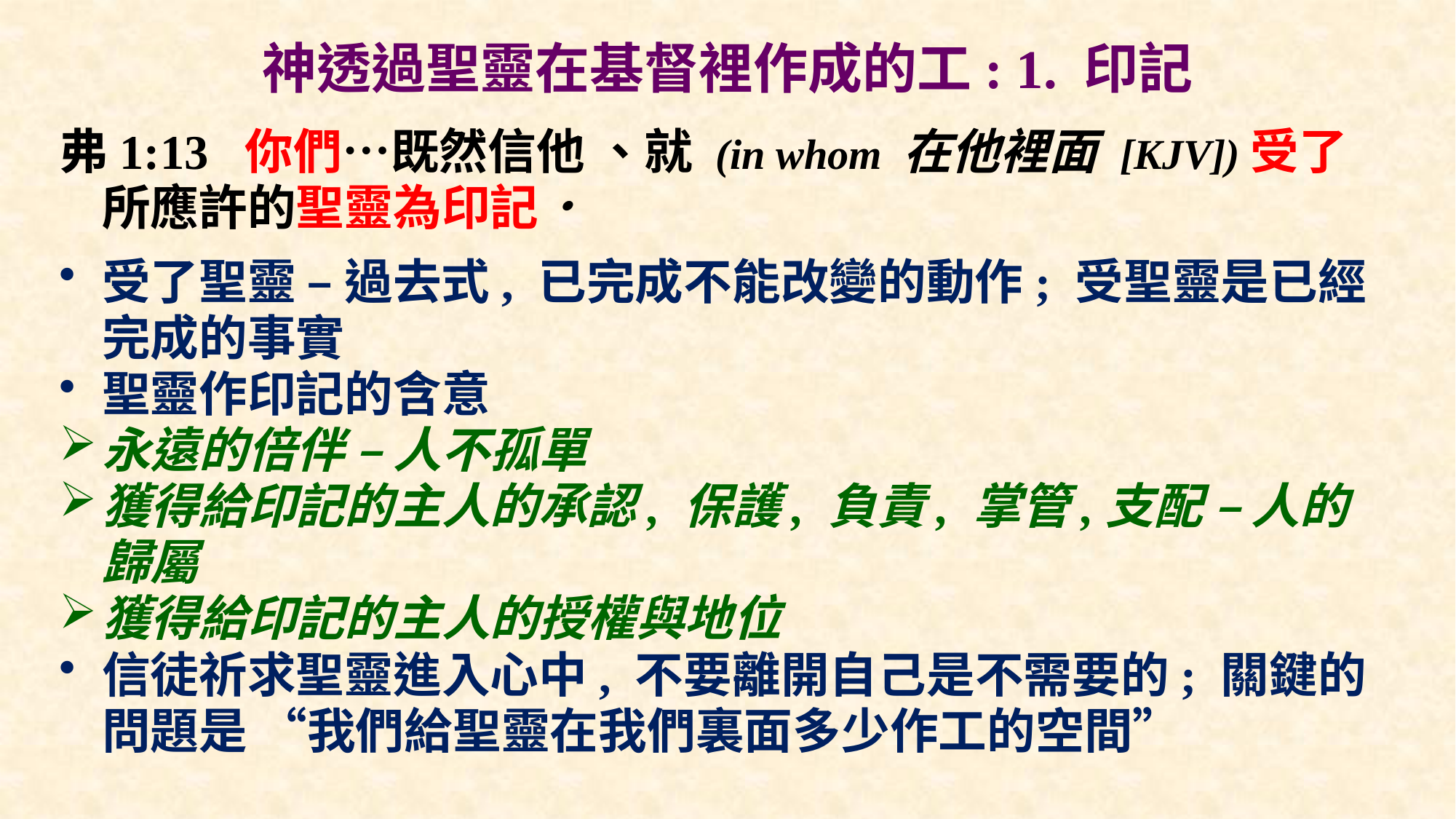

# 神透過聖靈在基督裡作成的工: 1. 印記
弗1:13  你們…既然信他 、就 (in whom 在他裡面 [KJV])受了所應許的聖靈為印記．
受了聖靈 – 過去式, 已完成不能改變的動作; 受聖靈是已經完成的事實
聖靈作印記的含意
永遠的倍伴 – 人不孤單
獲得給印記的主人的承認, 保護, 負責, 掌管,支配 – 人的歸屬
獲得給印記的主人的授權與地位
信徒祈求聖靈進入心中, 不要離開自己是不需要的; 關鍵的問題是 “我們給聖靈在我們裏面多少作工的空間”